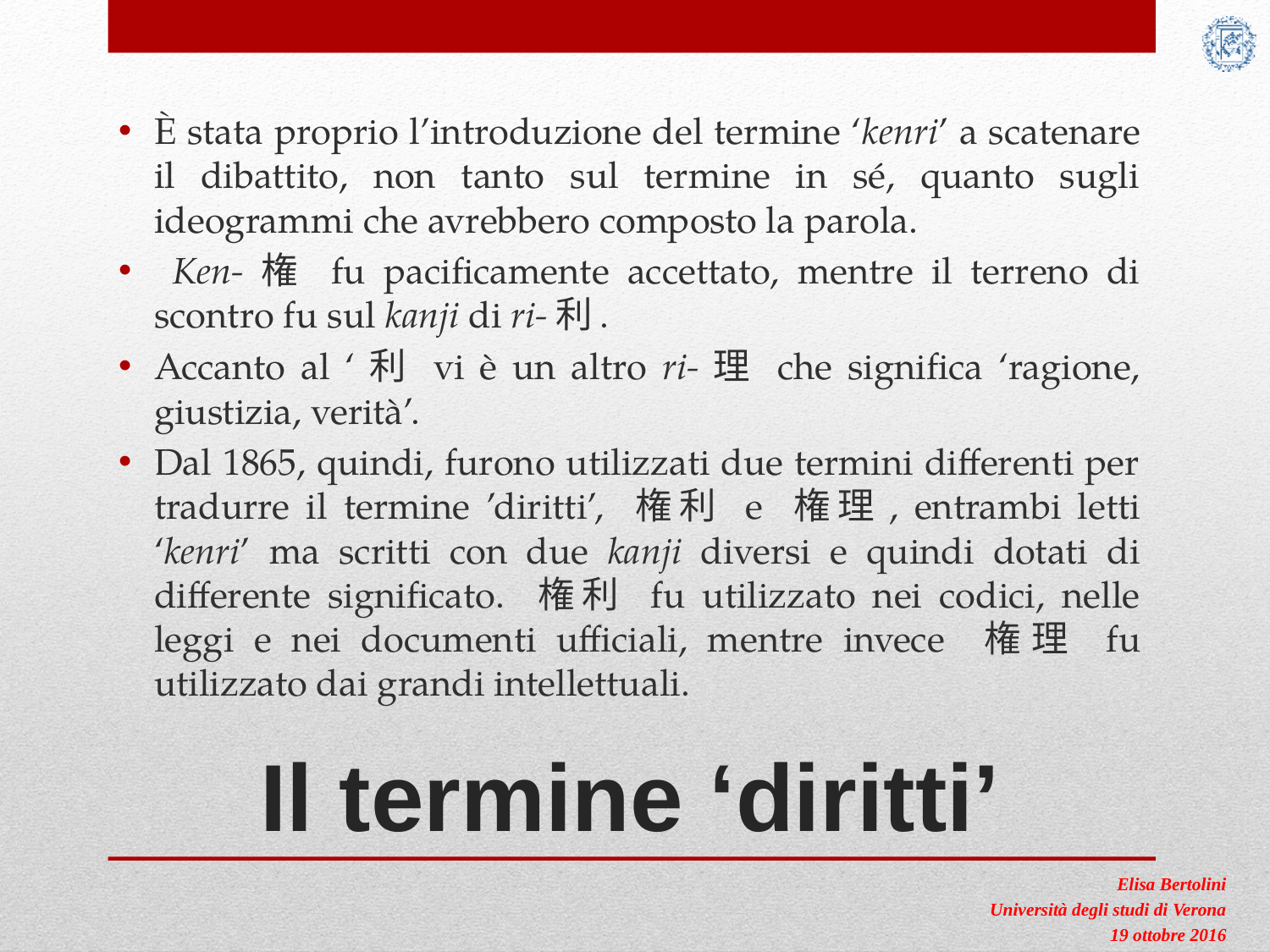

È stata proprio l’introduzione del termine ‘kenri’ a scatenare il dibattito, non tanto sul termine in sé, quanto sugli ideogrammi che avrebbero composto la parola.
 Ken-権 fu pacificamente accettato, mentre il terreno di scontro fu sul kanji di ri-利.
Accanto al ‘利 vi è un altro ri-理 che significa ‘ragione, giustizia, verità’.
Dal 1865, quindi, furono utilizzati due termini differenti per tradurre il termine ’diritti’, 権利 e 権理, entrambi letti ‘kenri’ ma scritti con due kanji diversi e quindi dotati di differente significato. 権利 fu utilizzato nei codici, nelle leggi e nei documenti ufficiali, mentre invece 権理 fu utilizzato dai grandi intellettuali.
# Il termine ‘diritti’